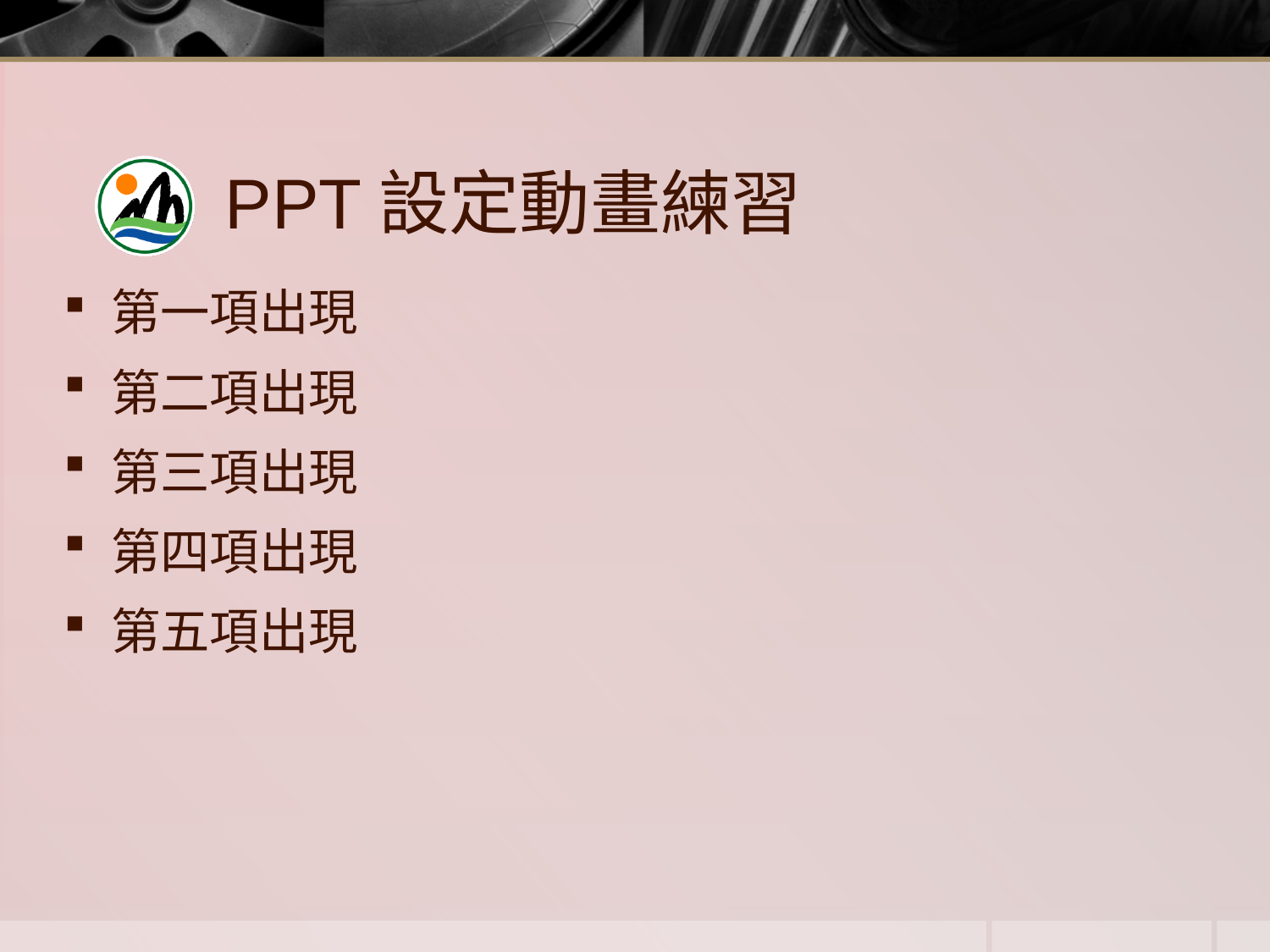

# PPT設定動畫練習
第一項出現
第二項出現
第三項出現
第四項出現
第五項出現